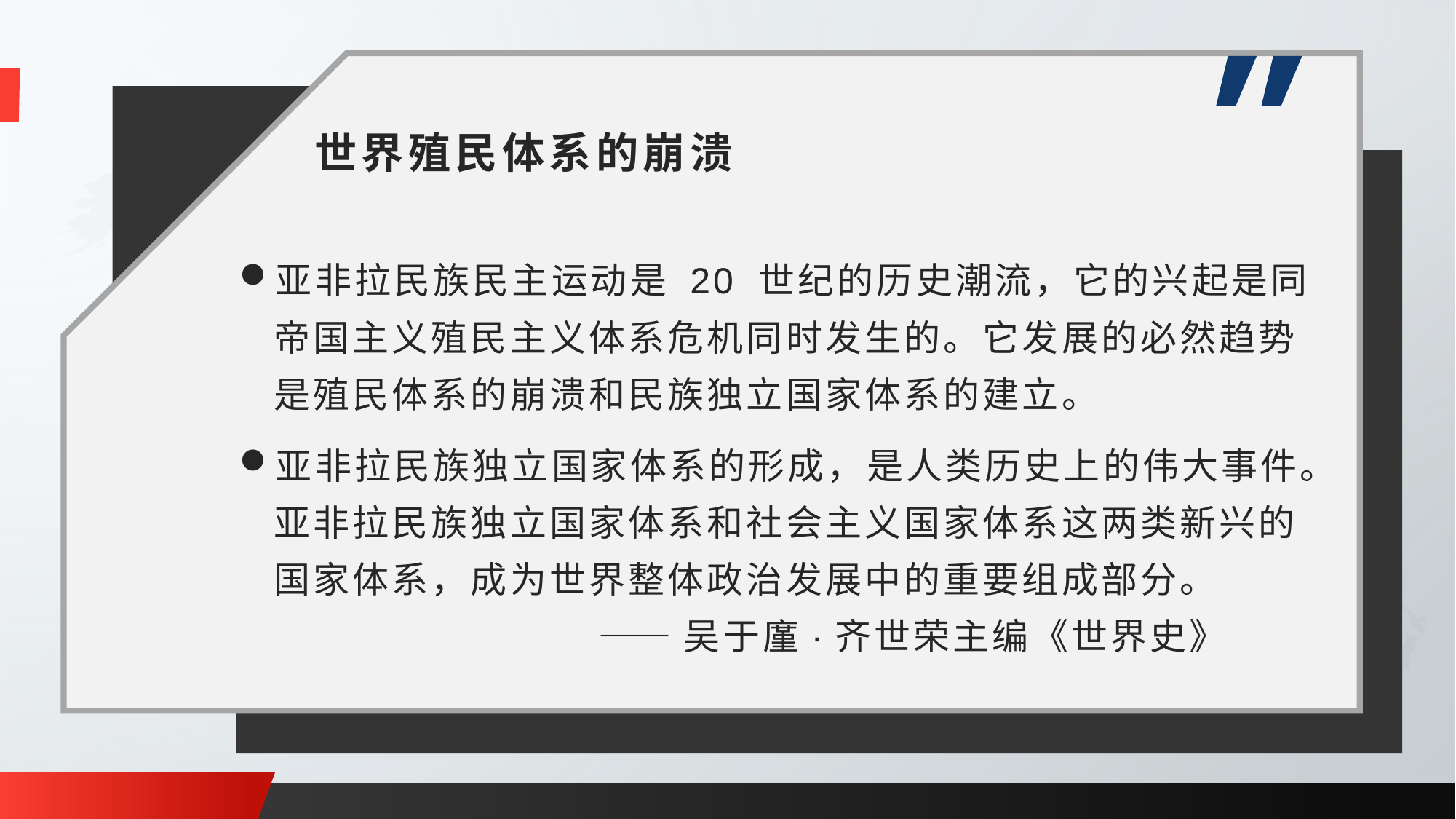

世界殖民体系的崩溃

亚非拉民族民主运动是 20 世纪的历史潮流，它的兴起是同帝国主义殖民主义体系危机同时发生的。它发展的必然趋势是殖民体系的崩溃和民族独立国家体系的建立。
亚非拉民族独立国家体系的形成，是人类历史上的伟大事件。亚非拉民族独立国家体系和社会主义国家体系这两类新兴的国家体系，成为世界整体政治发展中的重要组成部分。
                             ——吴于廑·齐世荣主编《世界史》